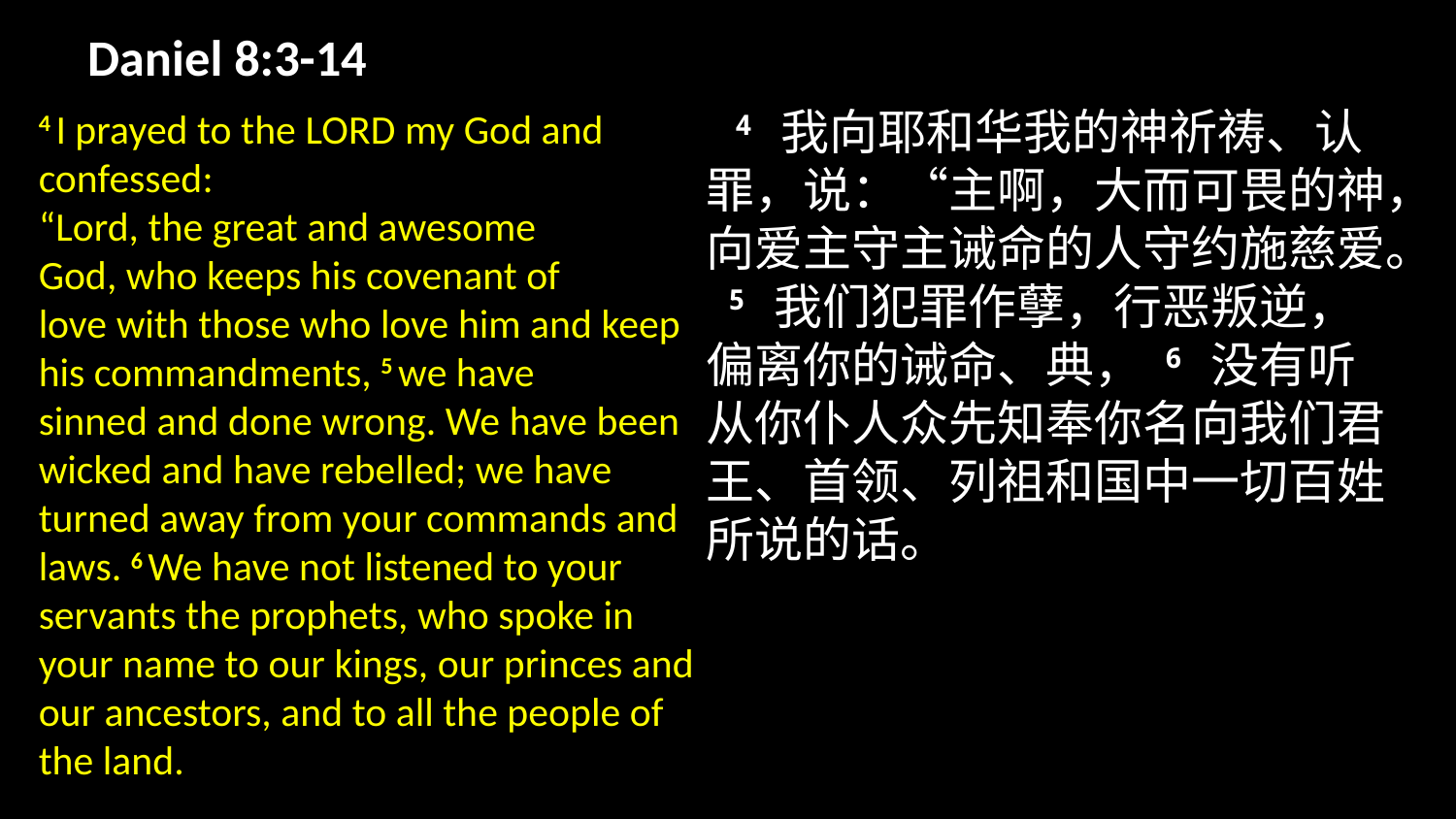

# Daniel 8:3-14
 4 我向耶和华我的神祈祷、认罪，说：“主啊，大而可畏的神，向爱主守主诫命的人守约施慈爱。 5 我们犯罪作孽，行恶叛逆，偏离你的诫命、典， 6 没有听从你仆人众先知奉你名向我们君王、首领、列祖和国中一切百姓所说的话。
4 I prayed to the Lord my God and confessed:
“Lord, the great and awesome God, who keeps his covenant of love with those who love him and keep his commandments, 5 we have sinned and done wrong. We have been wicked and have rebelled; we have turned away from your commands and laws. 6 We have not listened to your servants the prophets, who spoke in your name to our kings, our princes and our ancestors, and to all the people of the land.